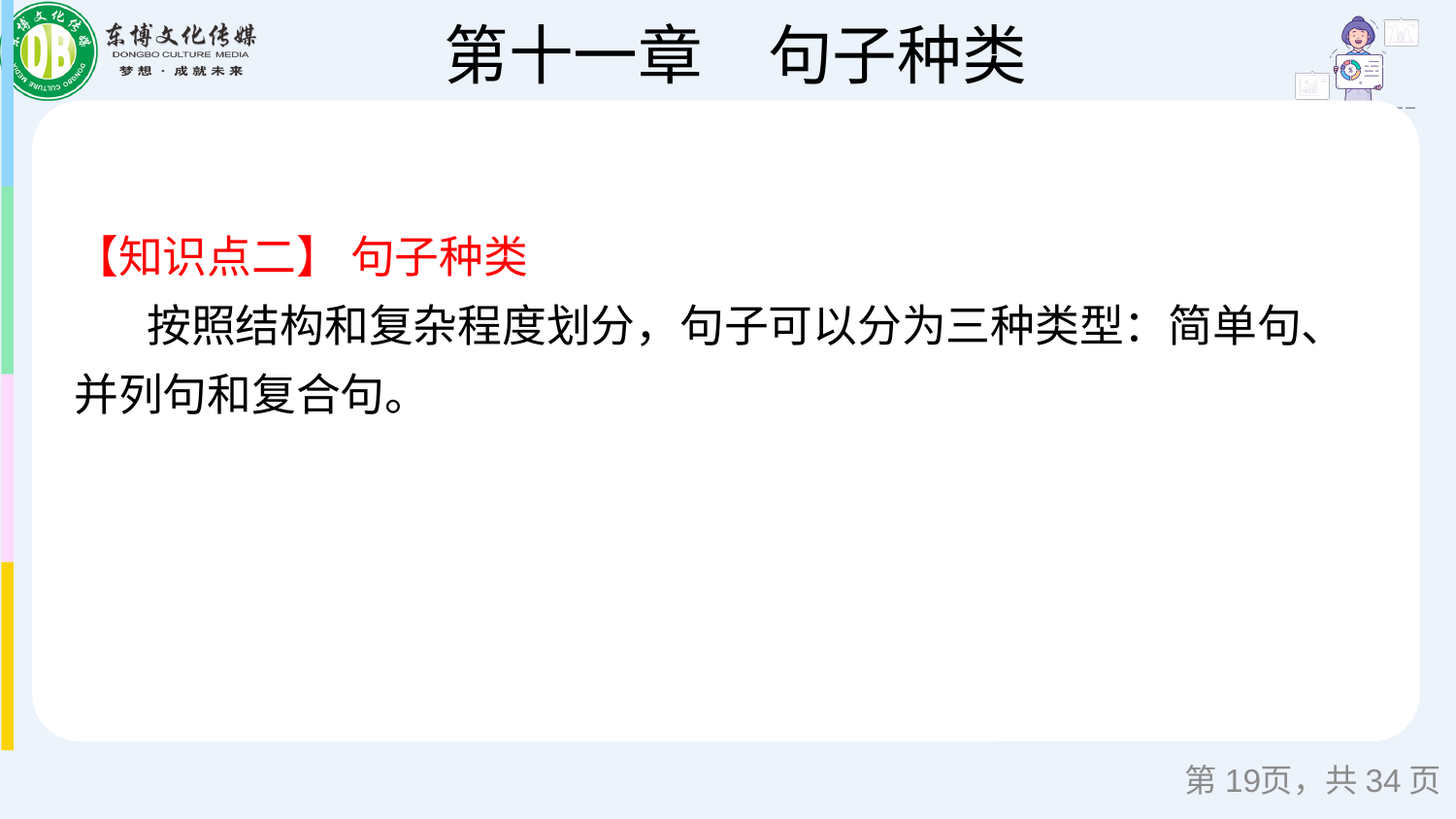

【知识点二】 句子种类
按照结构和复杂程度划分，句子可以分为三种类型：简单句、并列句和复合句。
第19页，共34页